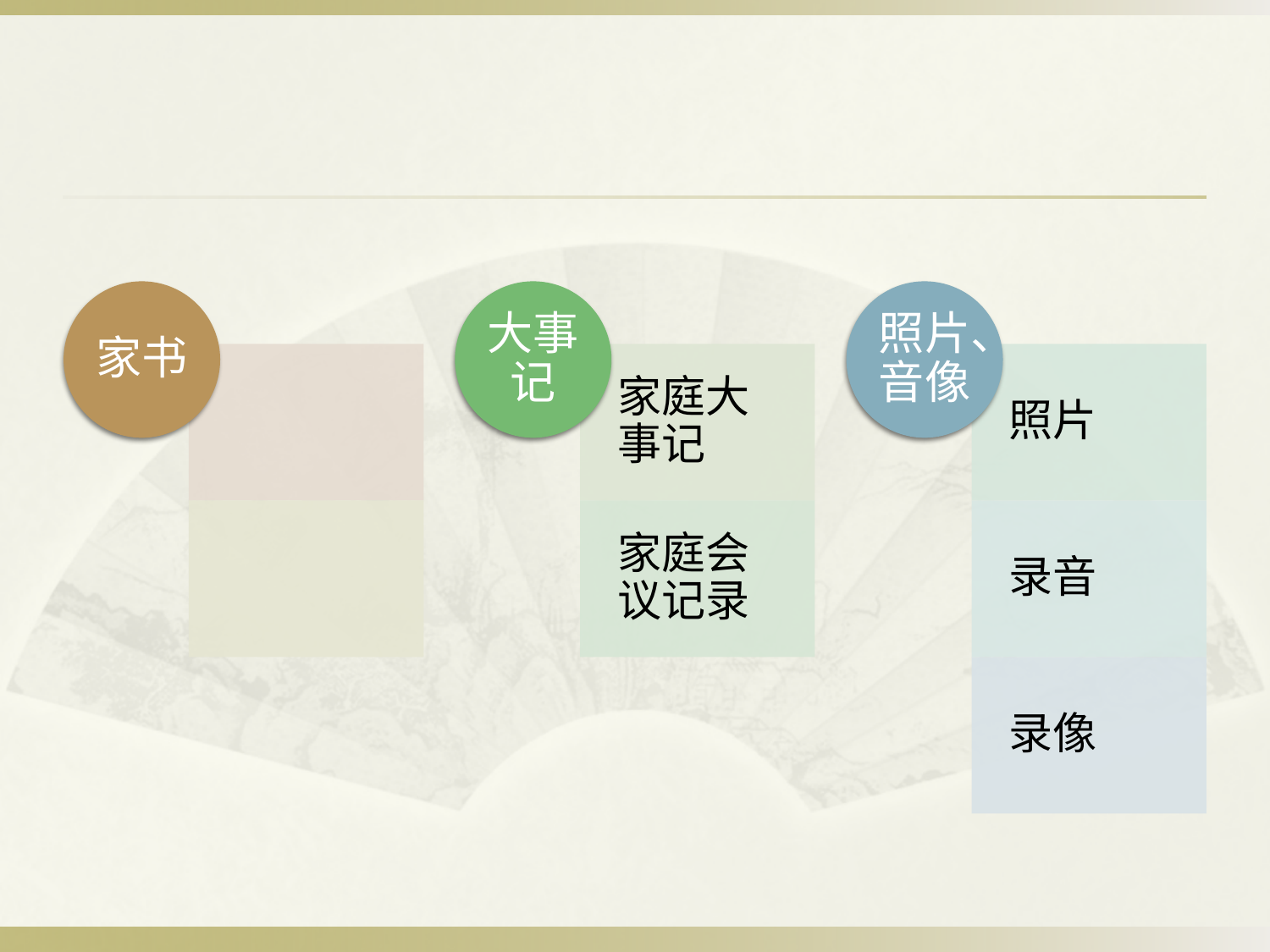

#

家书
家庭大事记
家庭会议记录
大事记
照片
录音
录像
照片、音像
71